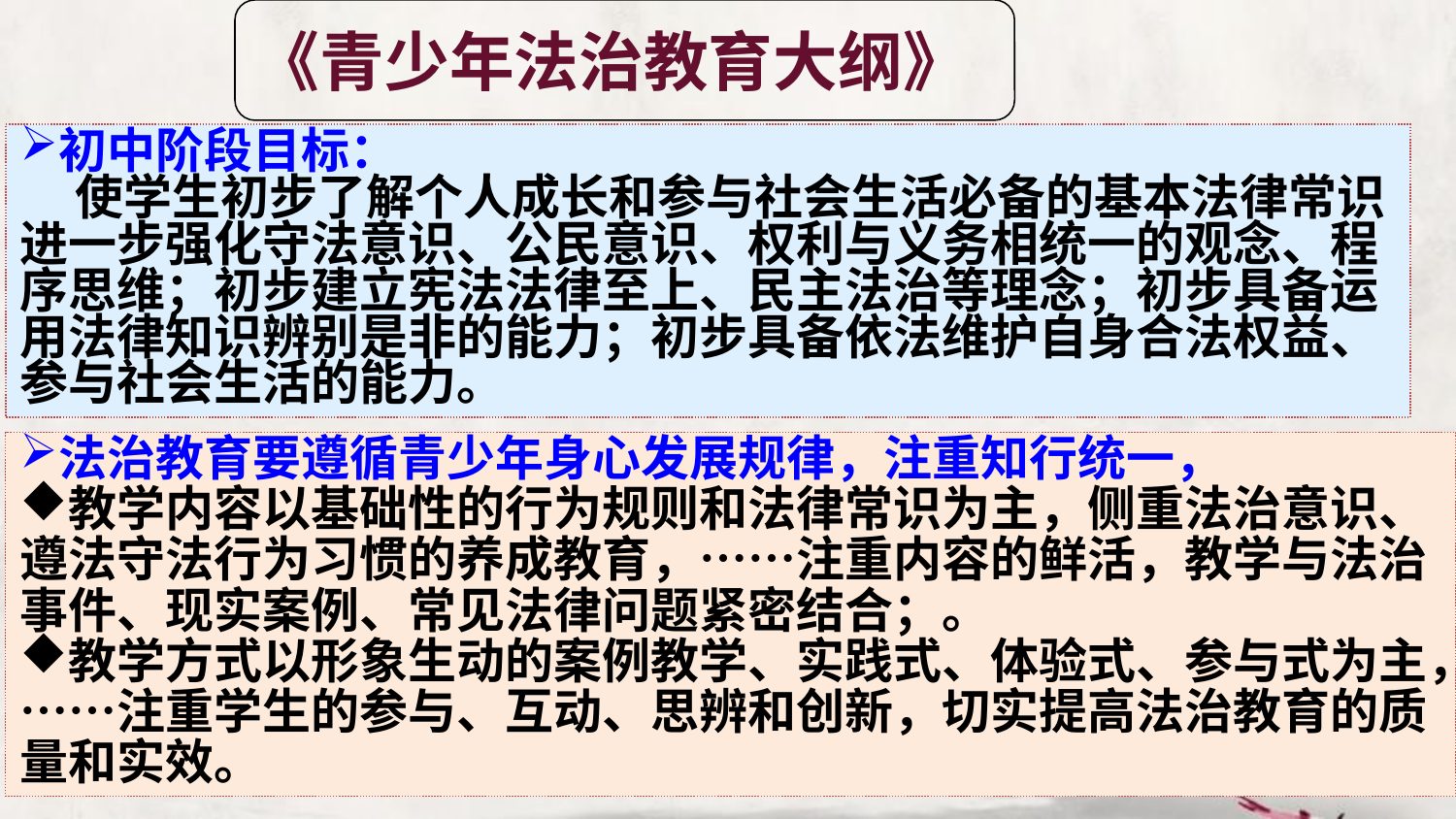

《青少年法治教育大纲》
初中阶段目标：
    使学生初步了解个人成长和参与社会生活必备的基本法律常识进一步强化守法意识、公民意识、权利与义务相统一的观念、程序思维；初步建立宪法法律至上、民主法治等理念；初步具备运用法律知识辨别是非的能力；初步具备依法维护自身合法权益、参与社会生活的能力。
法治教育要遵循青少年身心发展规律，注重知行统一，
教学内容以基础性的行为规则和法律常识为主，侧重法治意识、遵法守法行为习惯的养成教育，……注重内容的鲜活，教学与法治事件、现实案例、常见法律问题紧密结合；。
教学方式以形象生动的案例教学、实践式、体验式、参与式为主，……注重学生的参与、互动、思辨和创新，切实提高法治教育的质量和实效。